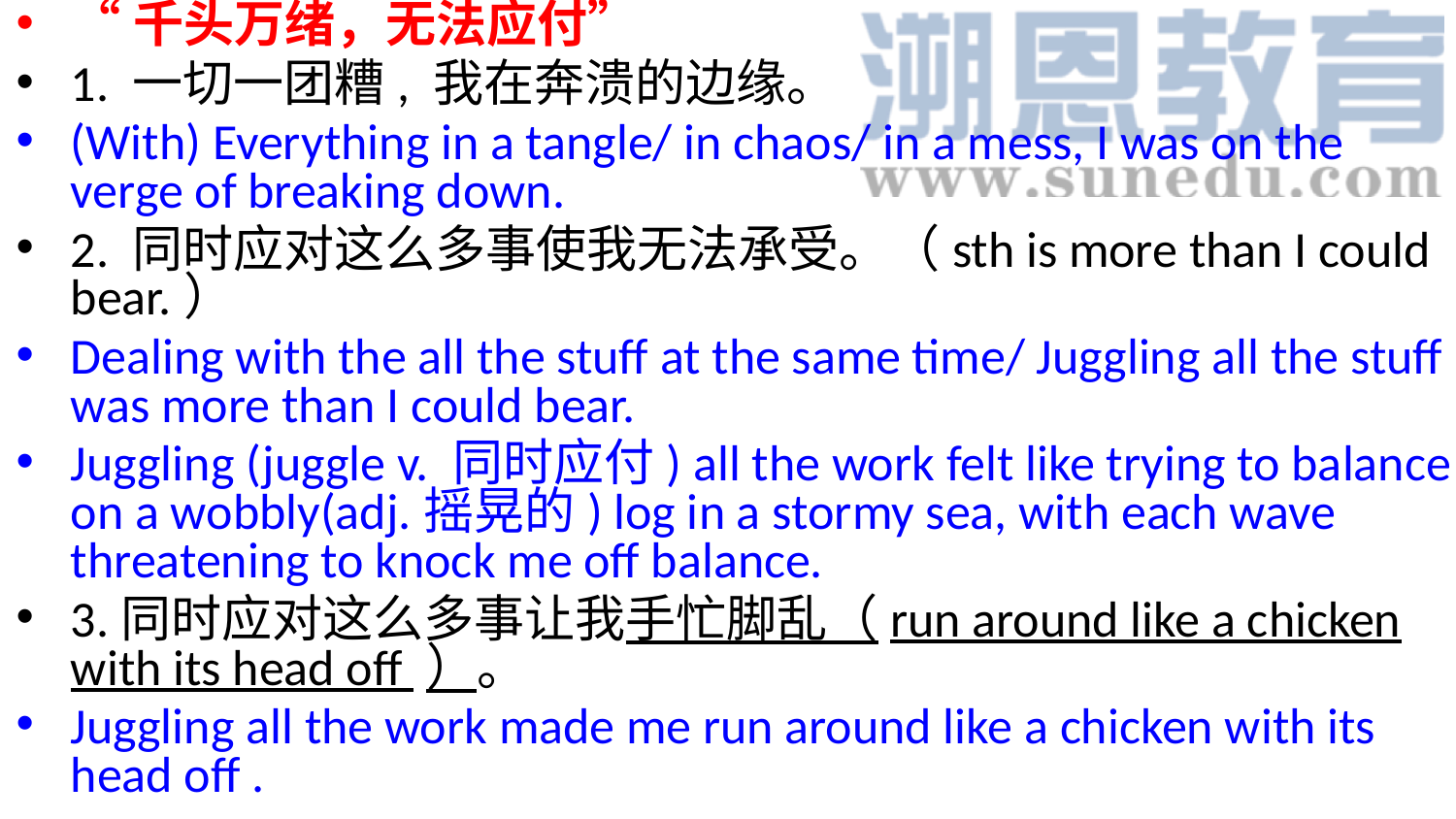

“千头万绪，无法应付”
1. 一切一团糟, 我在奔溃的边缘。
(With) Everything in a tangle/ in chaos/ in a mess, I was on the verge of breaking down.
2. 同时应对这么多事使我无法承受。（sth is more than I could bear.）
Dealing with the all the stuff at the same time/ Juggling all the stuff was more than I could bear.
Juggling (juggle v. 同时应付) all the work felt like trying to balance on a wobbly(adj.摇晃的) log in a stormy sea, with each wave threatening to knock me off balance.
3.同时应对这么多事让我手忙脚乱（run around like a chicken with its head off ）。
Juggling all the work made me run around like a chicken with its head off .